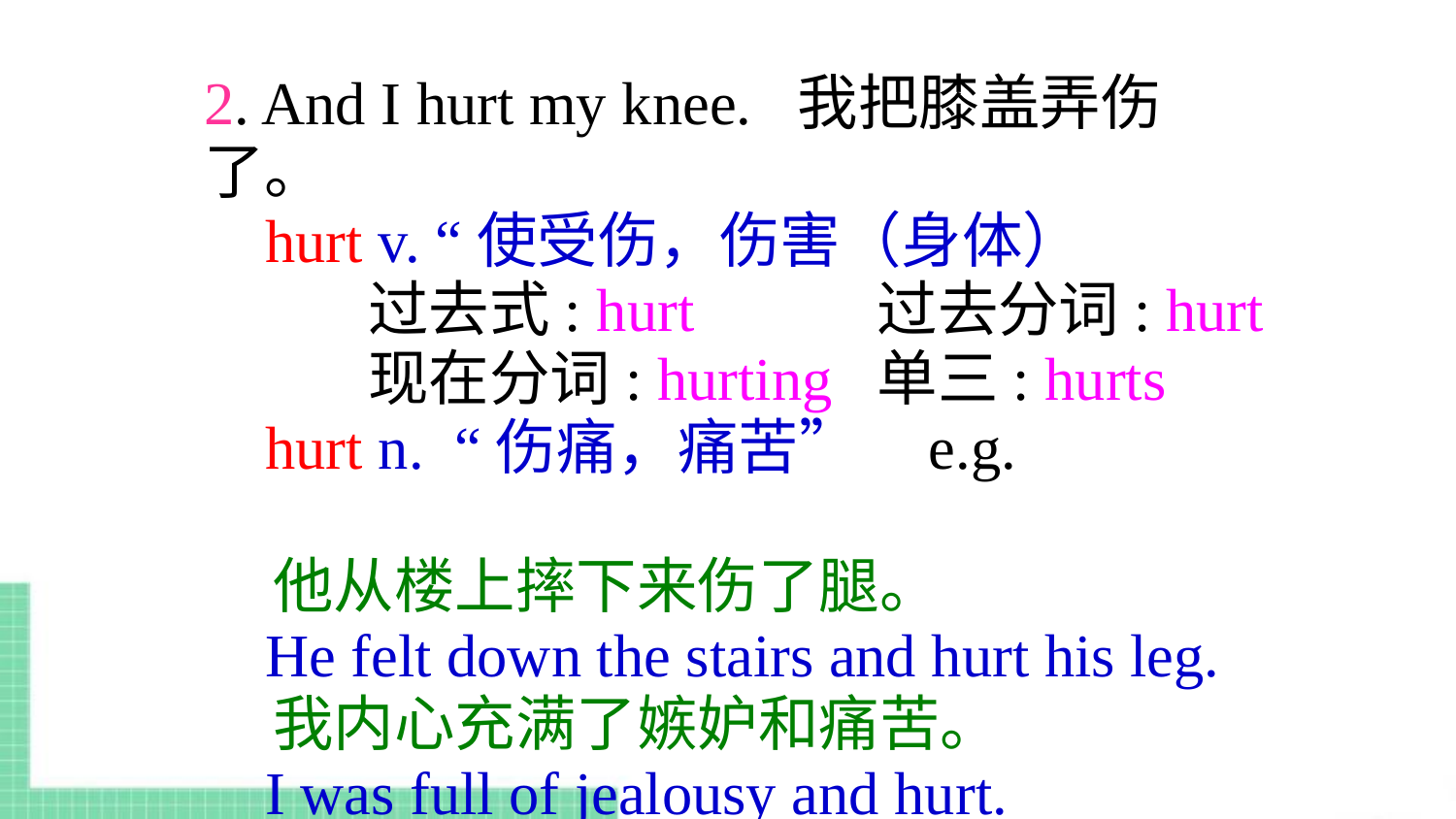

2. And I hurt my knee.  我把膝盖弄伤了。
    hurt v. “使受伤，伤害（身体）
           过去式: hurt           过去分词: hurt
           现在分词: hurting  单三: hurts
    hurt n.  “伤痛，痛苦”    e.g.

    他从楼上摔下来伤了腿。
    He felt down the stairs and hurt his leg.
    我内心充满了嫉妒和痛苦。
    I was full of jealousy and hurt.